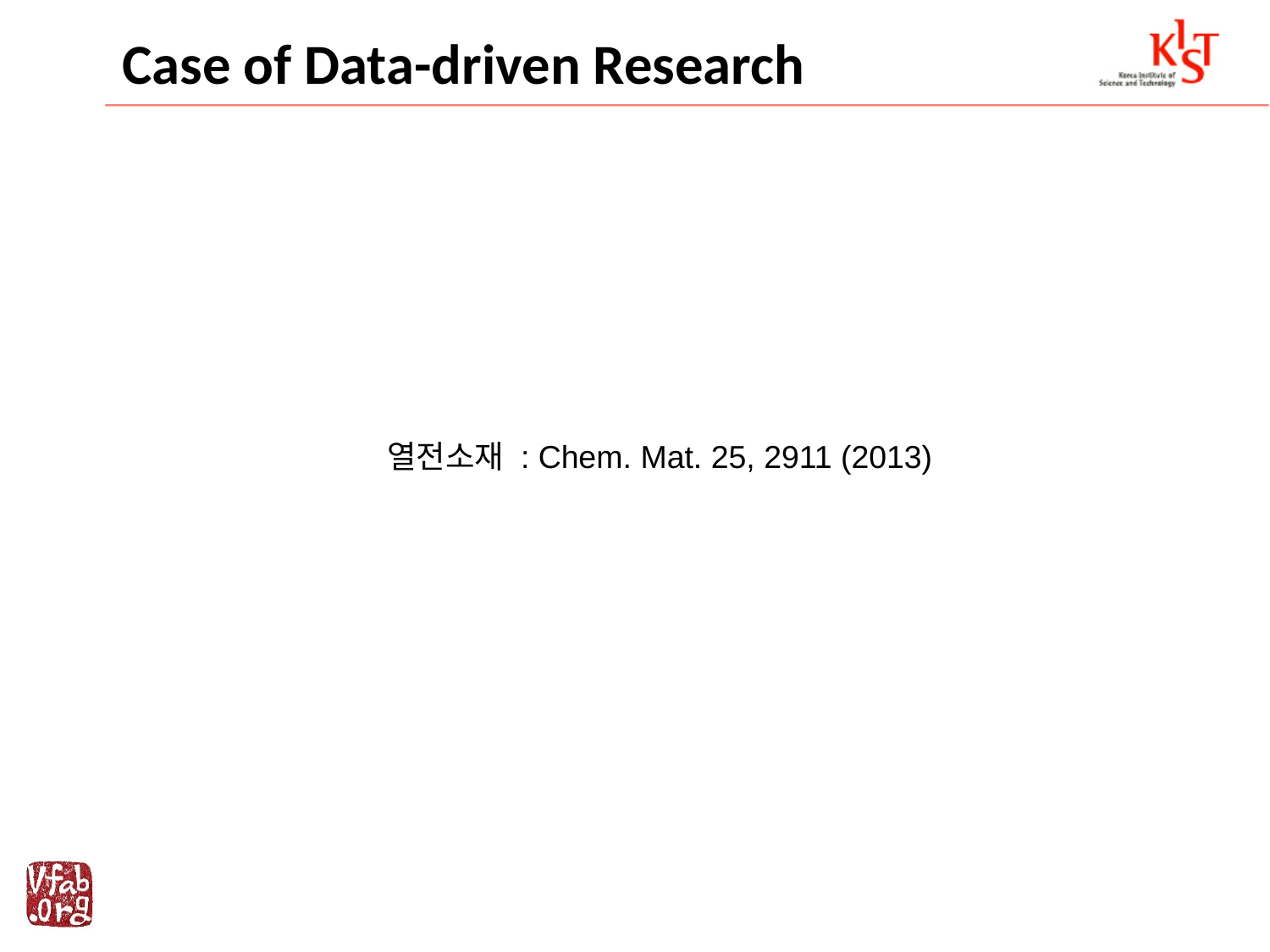

# Case of Data-driven Research
열전소재 : Chem. Mat. 25, 2911 (2013)